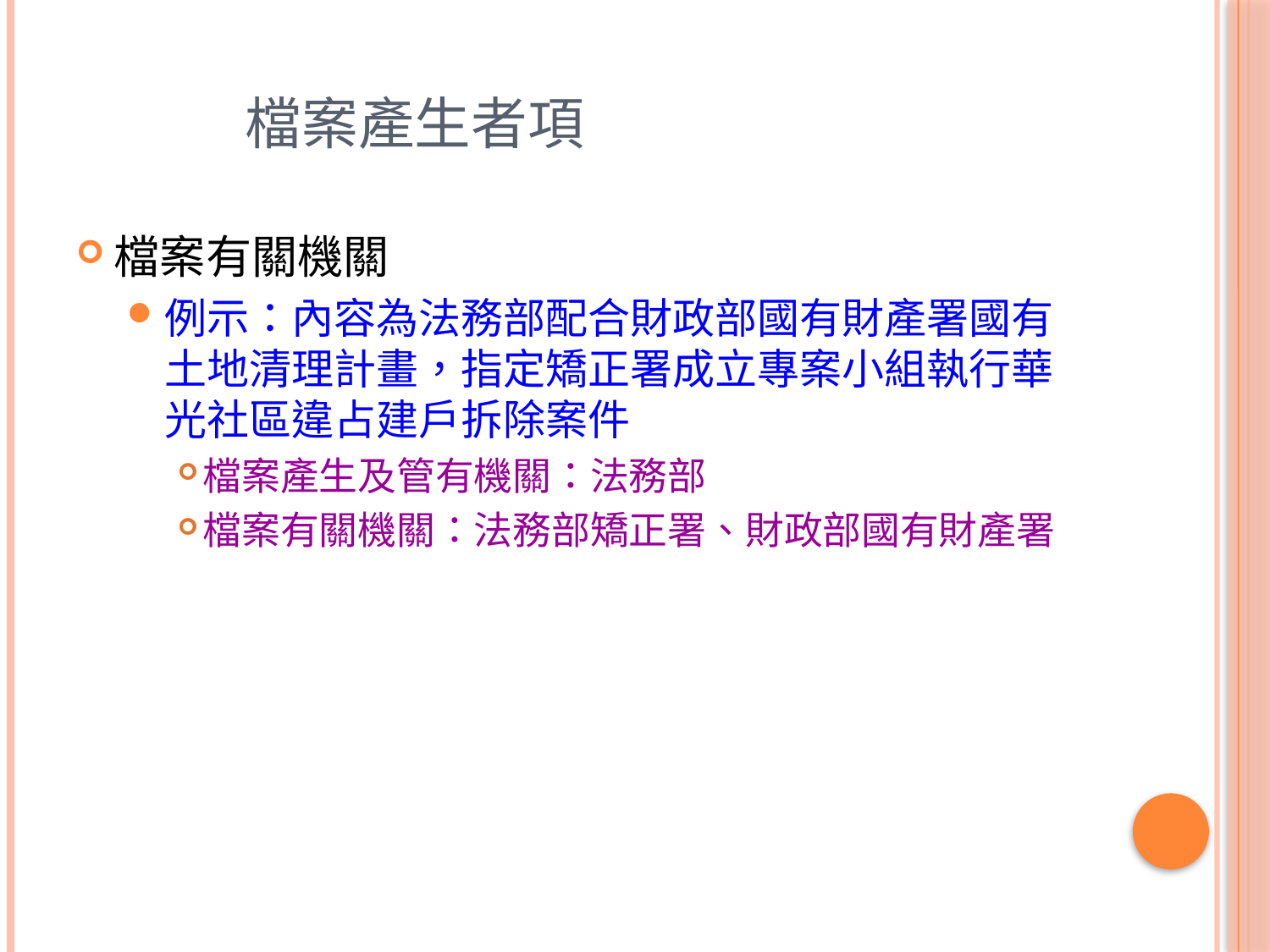

# 檔案產生者項
檔案有關機關
例示：內容為法務部配合財政部國有財產署國有土地清理計畫，指定矯正署成立專案小組執行華光社區違占建戶拆除案件
檔案產生及管有機關：法務部
檔案有關機關：法務部矯正署、財政部國有財產署